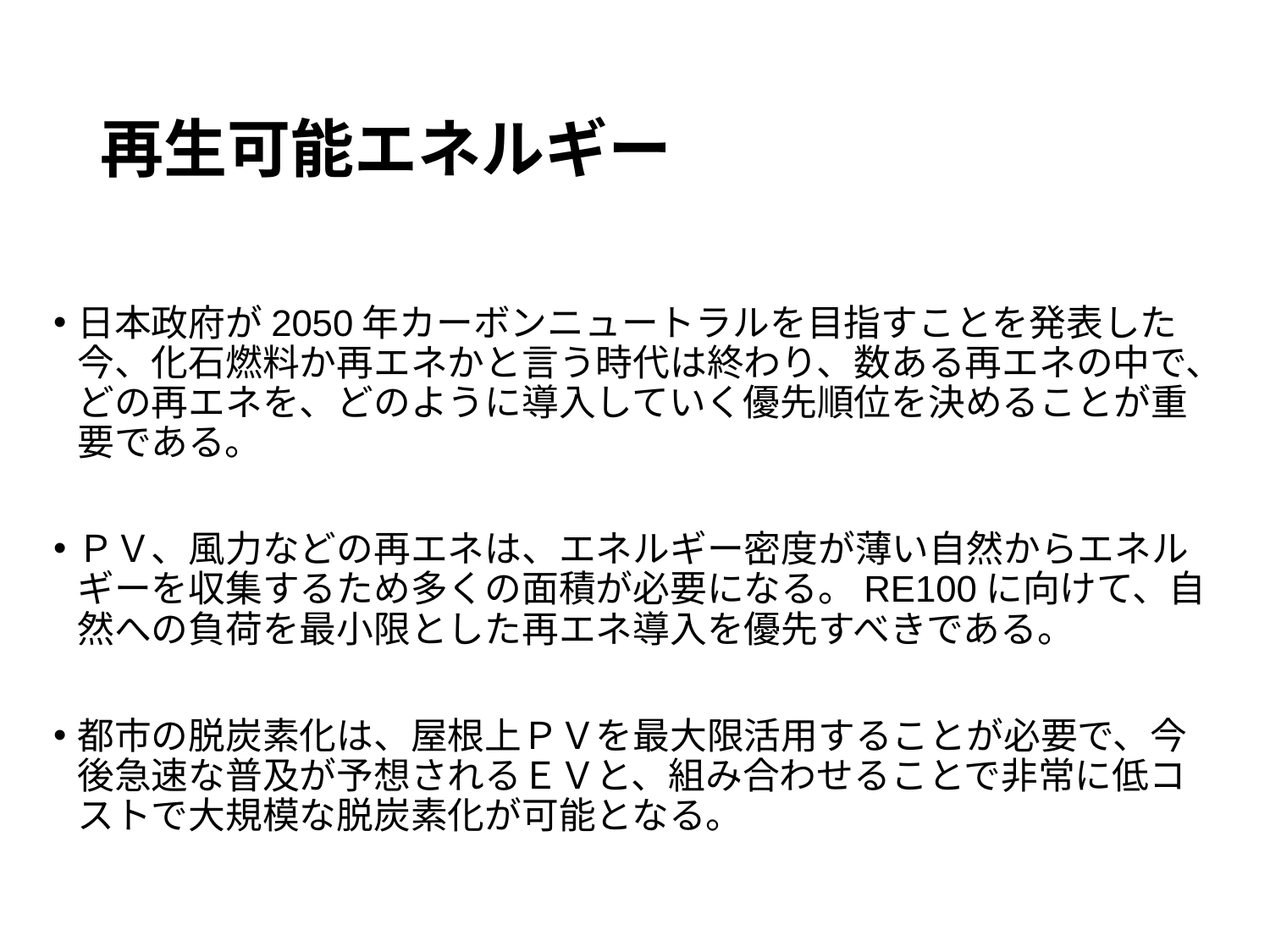

# 再生可能エネルギー
日本政府が2050年カーボンニュートラルを目指すことを発表した今、化石燃料か再エネかと言う時代は終わり、数ある再エネの中で、どの再エネを、どのように導入していく優先順位を決めることが重要である。

ＰＶ、風力などの再エネは、エネルギー密度が薄い自然からエネルギーを収集するため多くの面積が必要になる。RE100に向けて、自然への負荷を最小限とした再エネ導入を優先すべきである。

都市の脱炭素化は、屋根上ＰＶを最大限活用することが必要で、今後急速な普及が予想されるＥＶと、組み合わせることで非常に低コストで大規模な脱炭素化が可能となる。